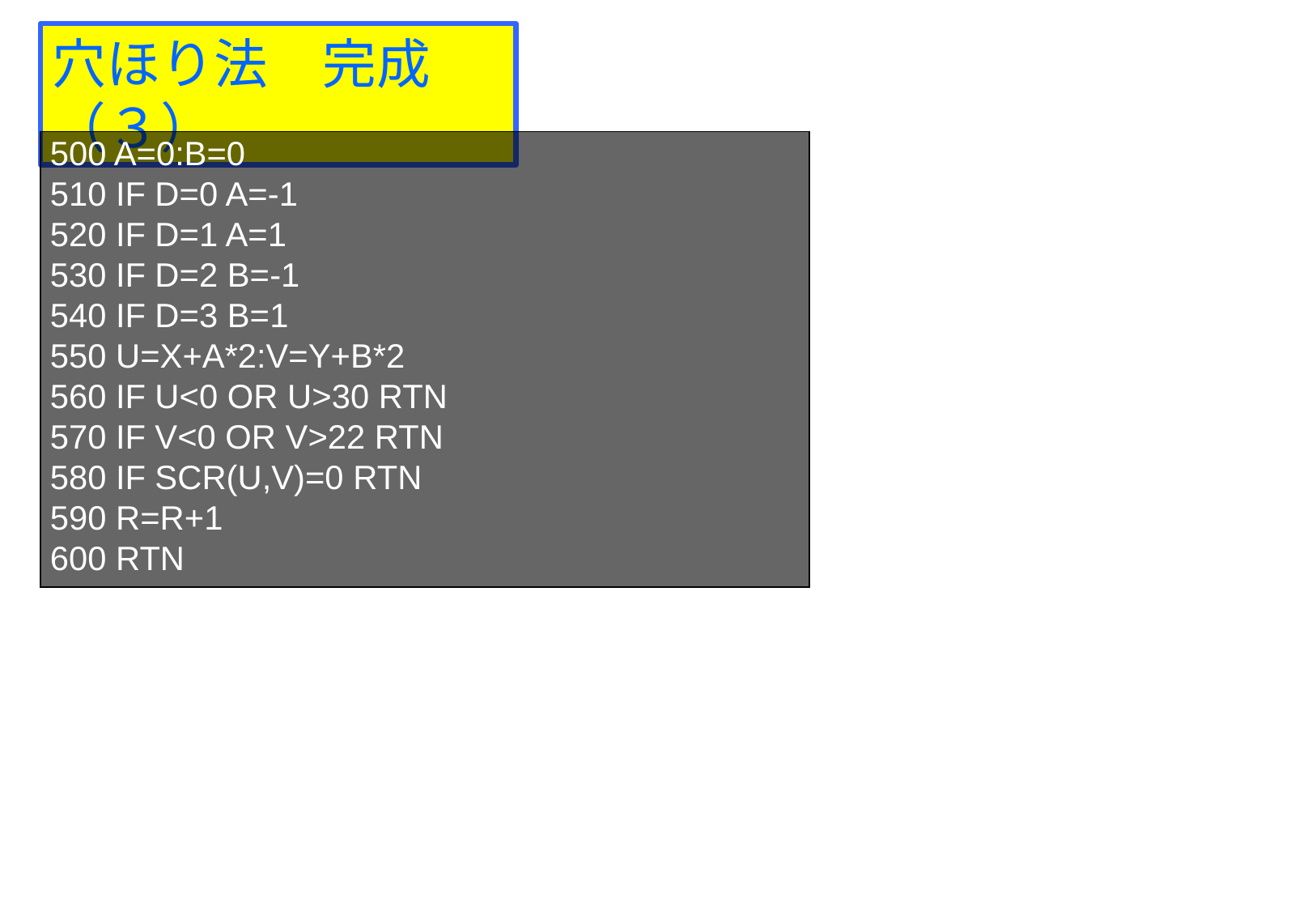

穴ほり法　完成（３）
500 A=0:B=0
510 IF D=0 A=-1
520 IF D=1 A=1
530 IF D=2 B=-1
540 IF D=3 B=1
550 U=X+A*2:V=Y+B*2
560 IF U<0 OR U>30 RTN
570 IF V<0 OR V>22 RTN
580 IF SCR(U,V)=0 RTN
590 R=R+1
600 RTN